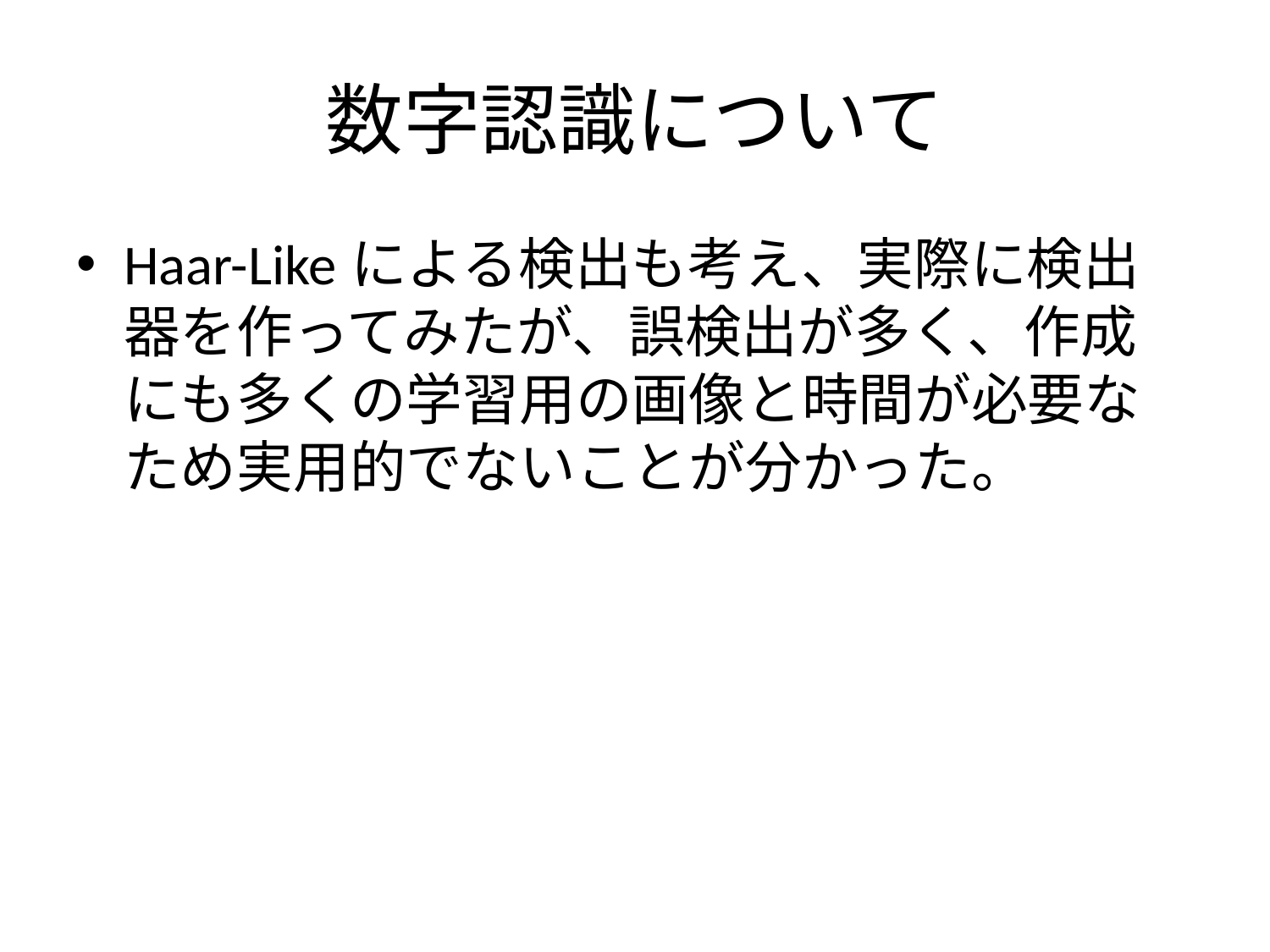

# 数字認識について
Haar-Likeによる検出も考え、実際に検出器を作ってみたが、誤検出が多く、作成にも多くの学習用の画像と時間が必要なため実用的でないことが分かった。